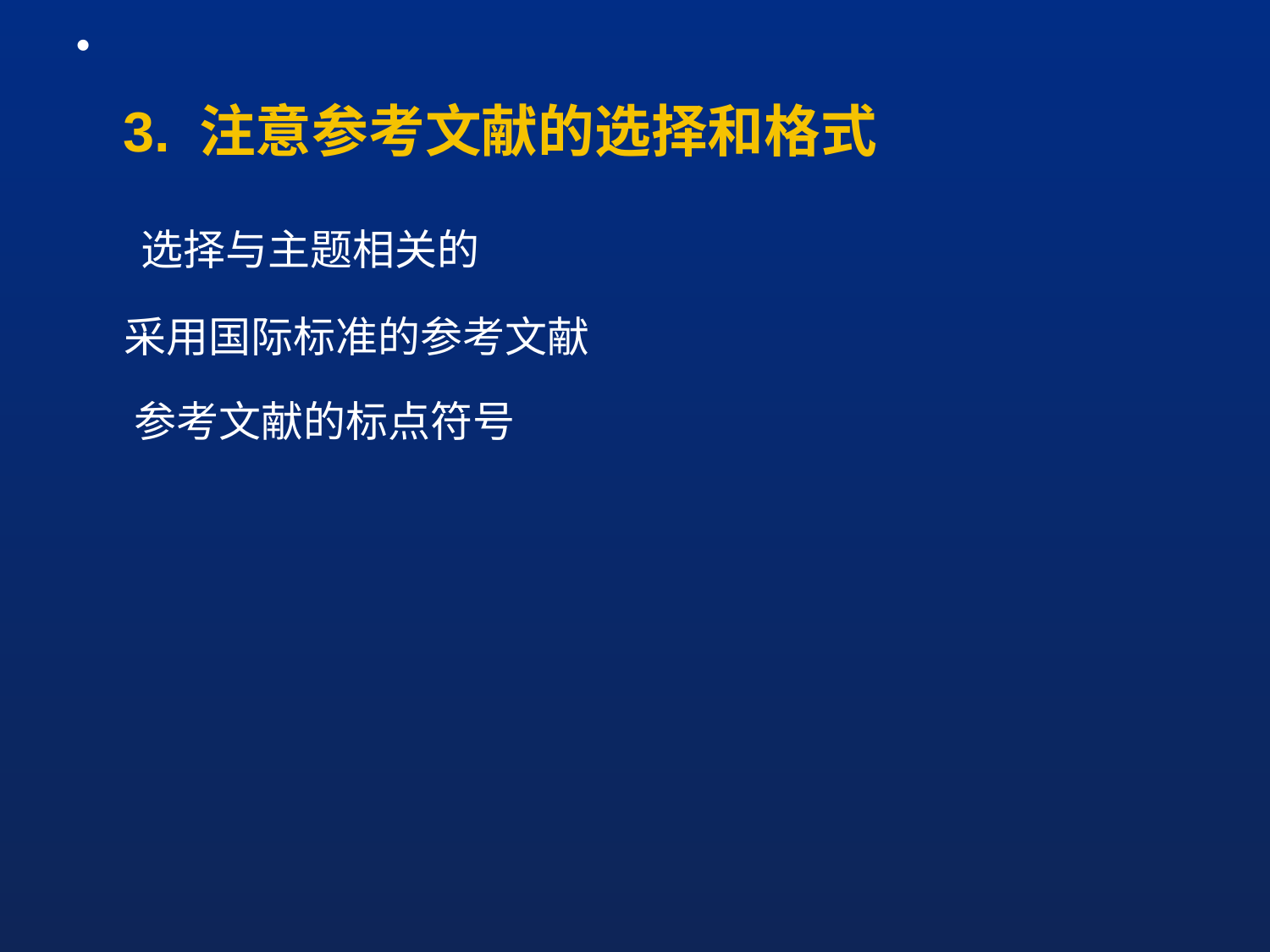

3. 注意参考文献的选择和格式
    选择与主题相关的
    采用国际标准的参考文献
     参考文献的标点符号

#